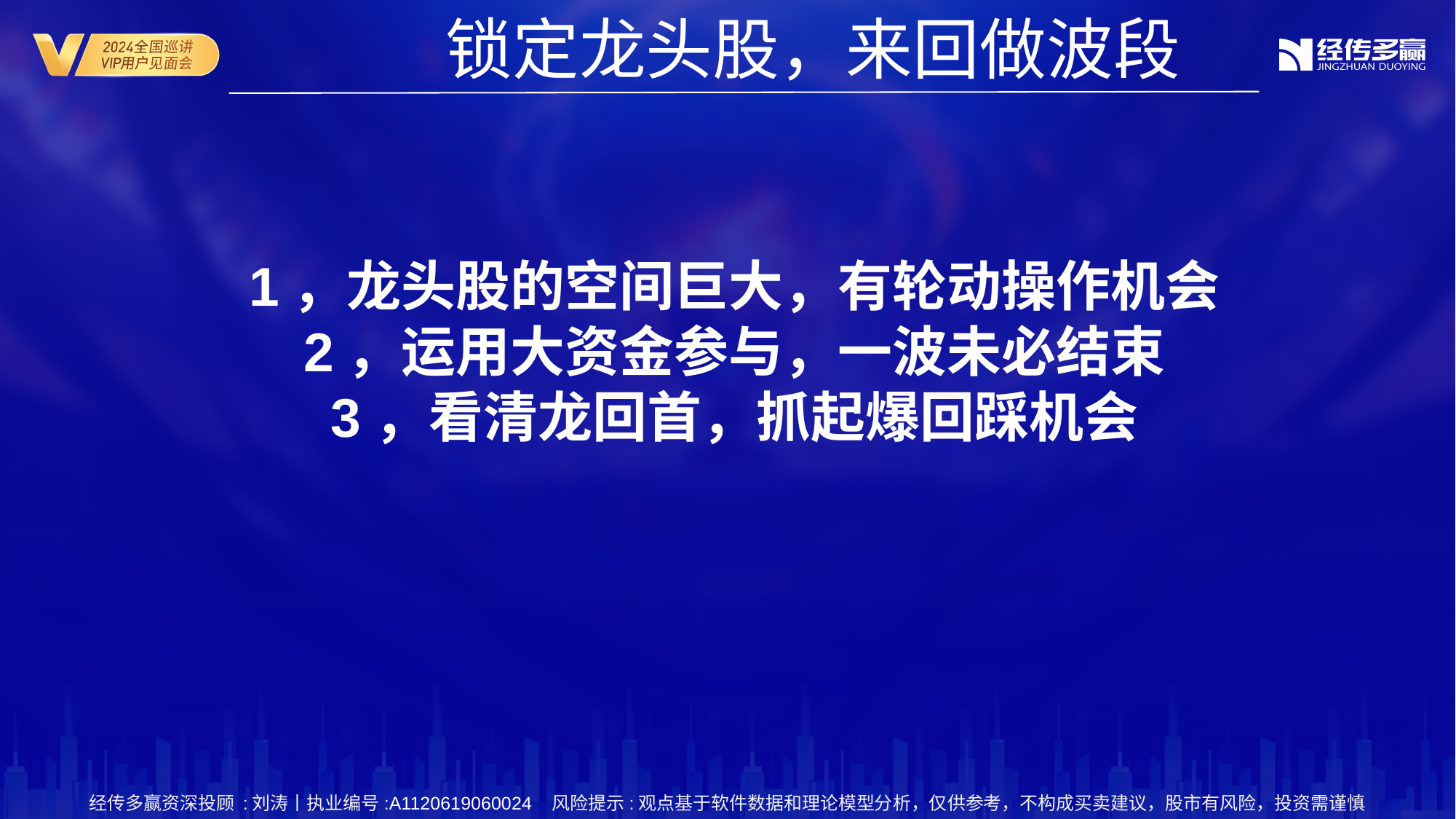

锁定龙头股，来回做波段
1，龙头股的空间巨大，有轮动操作机会
2，运用大资金参与，一波未必结束
3，看清龙回首，抓起爆回踩机会